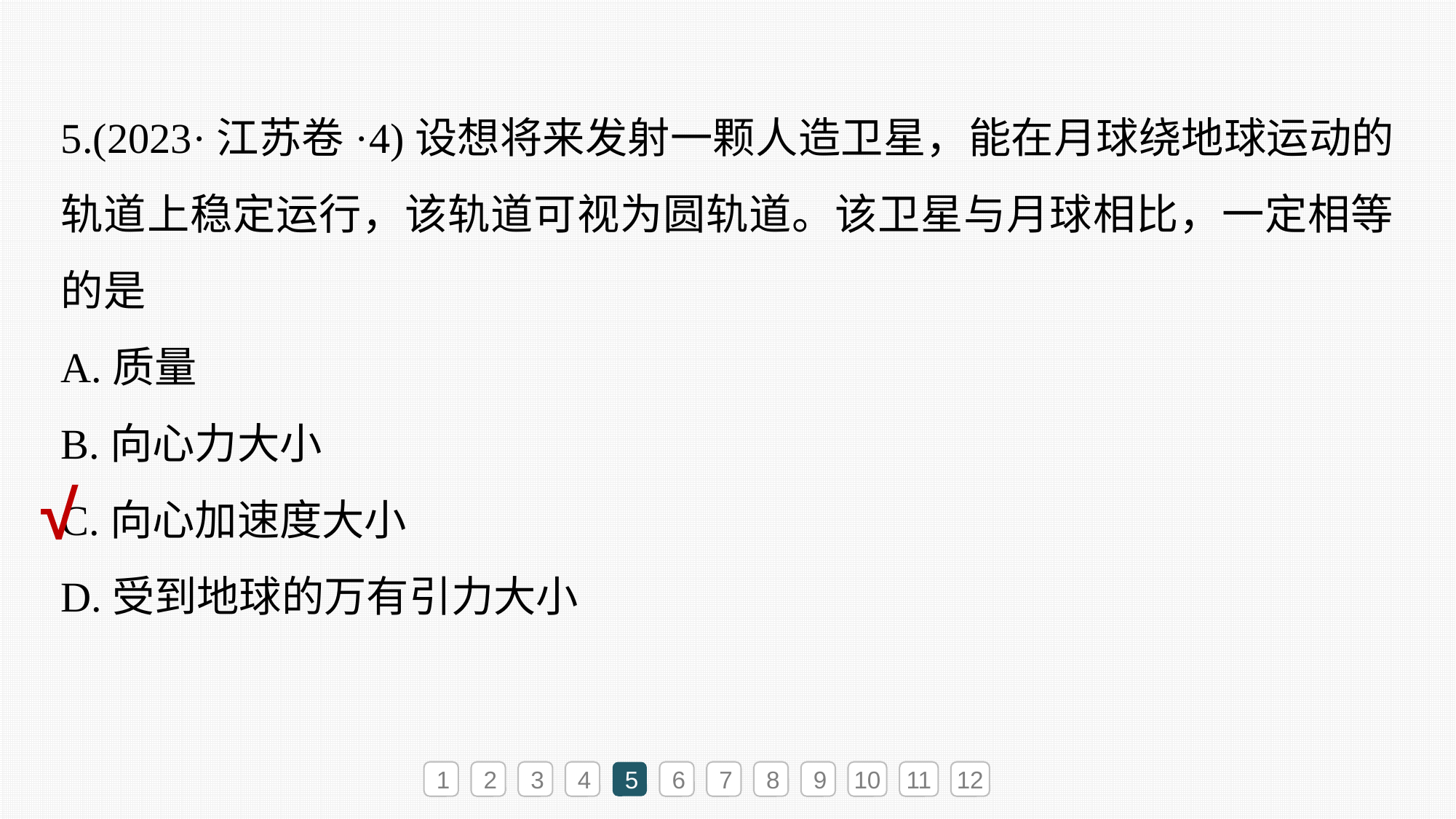

5.(2023·江苏卷·4)设想将来发射一颗人造卫星，能在月球绕地球运动的轨道上稳定运行，该轨道可视为圆轨道。该卫星与月球相比，一定相等的是
A.质量
B.向心力大小
C.向心加速度大小
D.受到地球的万有引力大小
√
1
2
3
4
5
6
7
8
9
10
11
12